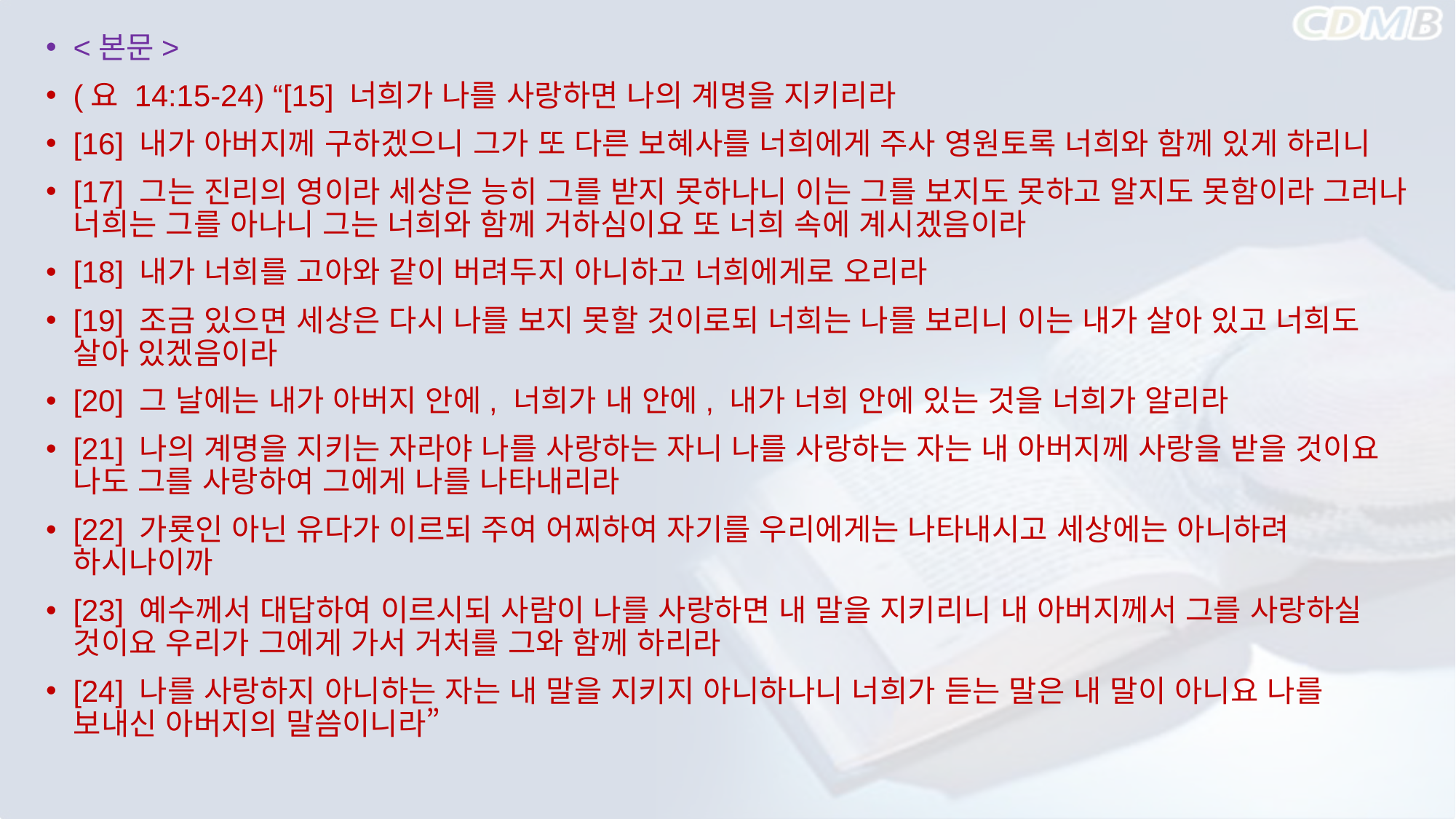

<본문>
(요 14:15-24) “[15] 너희가 나를 사랑하면 나의 계명을 지키리라
[16] 내가 아버지께 구하겠으니 그가 또 다른 보혜사를 너희에게 주사 영원토록 너희와 함께 있게 하리니
[17] 그는 진리의 영이라 세상은 능히 그를 받지 못하나니 이는 그를 보지도 못하고 알지도 못함이라 그러나 너희는 그를 아나니 그는 너희와 함께 거하심이요 또 너희 속에 계시겠음이라
[18] 내가 너희를 고아와 같이 버려두지 아니하고 너희에게로 오리라
[19] 조금 있으면 세상은 다시 나를 보지 못할 것이로되 너희는 나를 보리니 이는 내가 살아 있고 너희도 살아 있겠음이라
[20] 그 날에는 내가 아버지 안에, 너희가 내 안에, 내가 너희 안에 있는 것을 너희가 알리라
[21] 나의 계명을 지키는 자라야 나를 사랑하는 자니 나를 사랑하는 자는 내 아버지께 사랑을 받을 것이요 나도 그를 사랑하여 그에게 나를 나타내리라
[22] 가룟인 아닌 유다가 이르되 주여 어찌하여 자기를 우리에게는 나타내시고 세상에는 아니하려 하시나이까
[23] 예수께서 대답하여 이르시되 사람이 나를 사랑하면 내 말을 지키리니 내 아버지께서 그를 사랑하실 것이요 우리가 그에게 가서 거처를 그와 함께 하리라
[24] 나를 사랑하지 아니하는 자는 내 말을 지키지 아니하나니 너희가 듣는 말은 내 말이 아니요 나를 보내신 아버지의 말씀이니라”

#